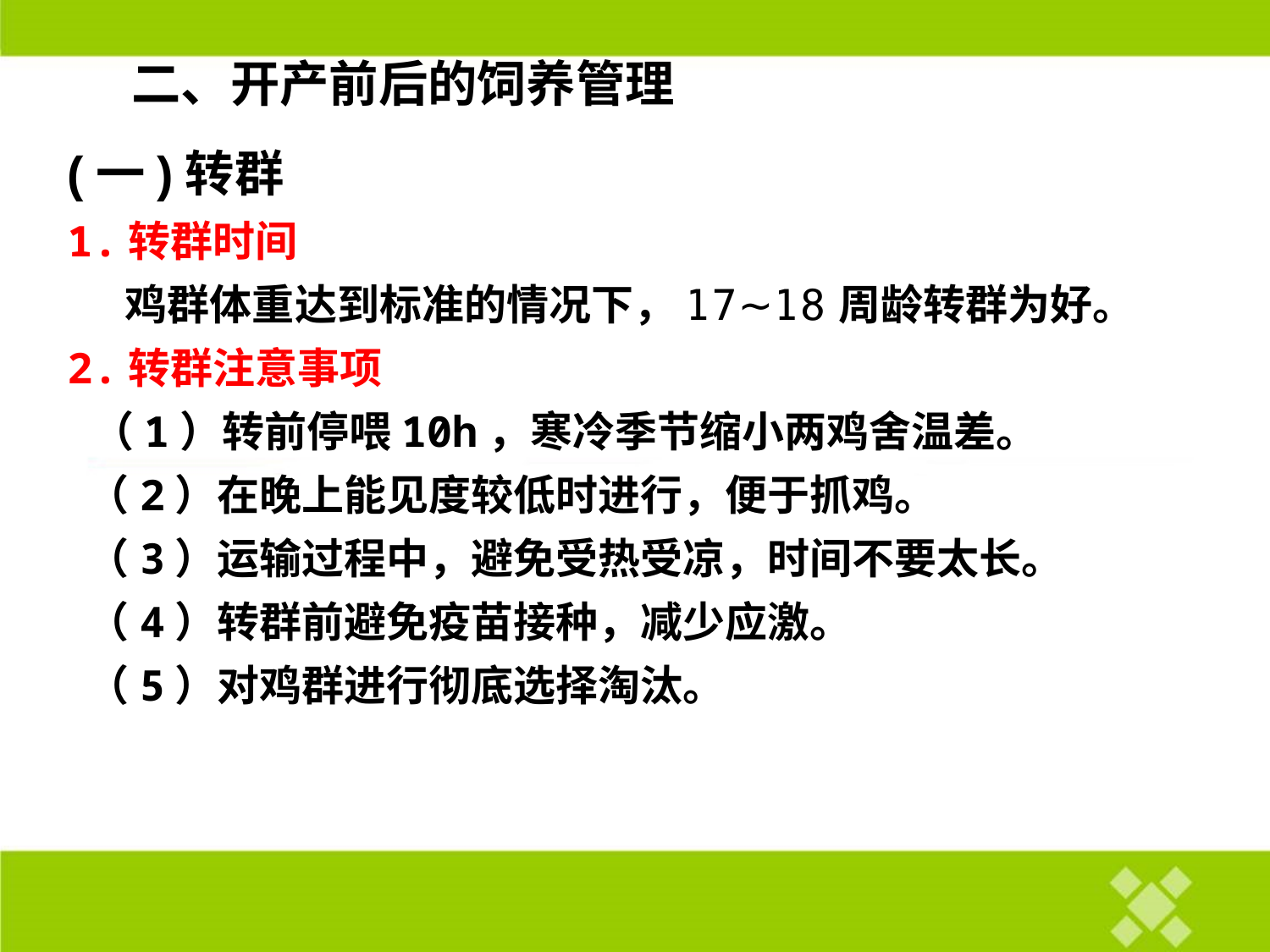

二、开产前后的饲养管理
(一)转群
1.转群时间
     鸡群体重达到标准的情况下，17~18周龄转群为好。
2.转群注意事项
  （1）转前停喂10h，寒冷季节缩小两鸡舍温差。
 （2）在晚上能见度较低时进行，便于抓鸡。
 （3）运输过程中，避免受热受凉，时间不要太长。
 （4）转群前避免疫苗接种，减少应激。
 （5）对鸡群进行彻底选择淘汰。